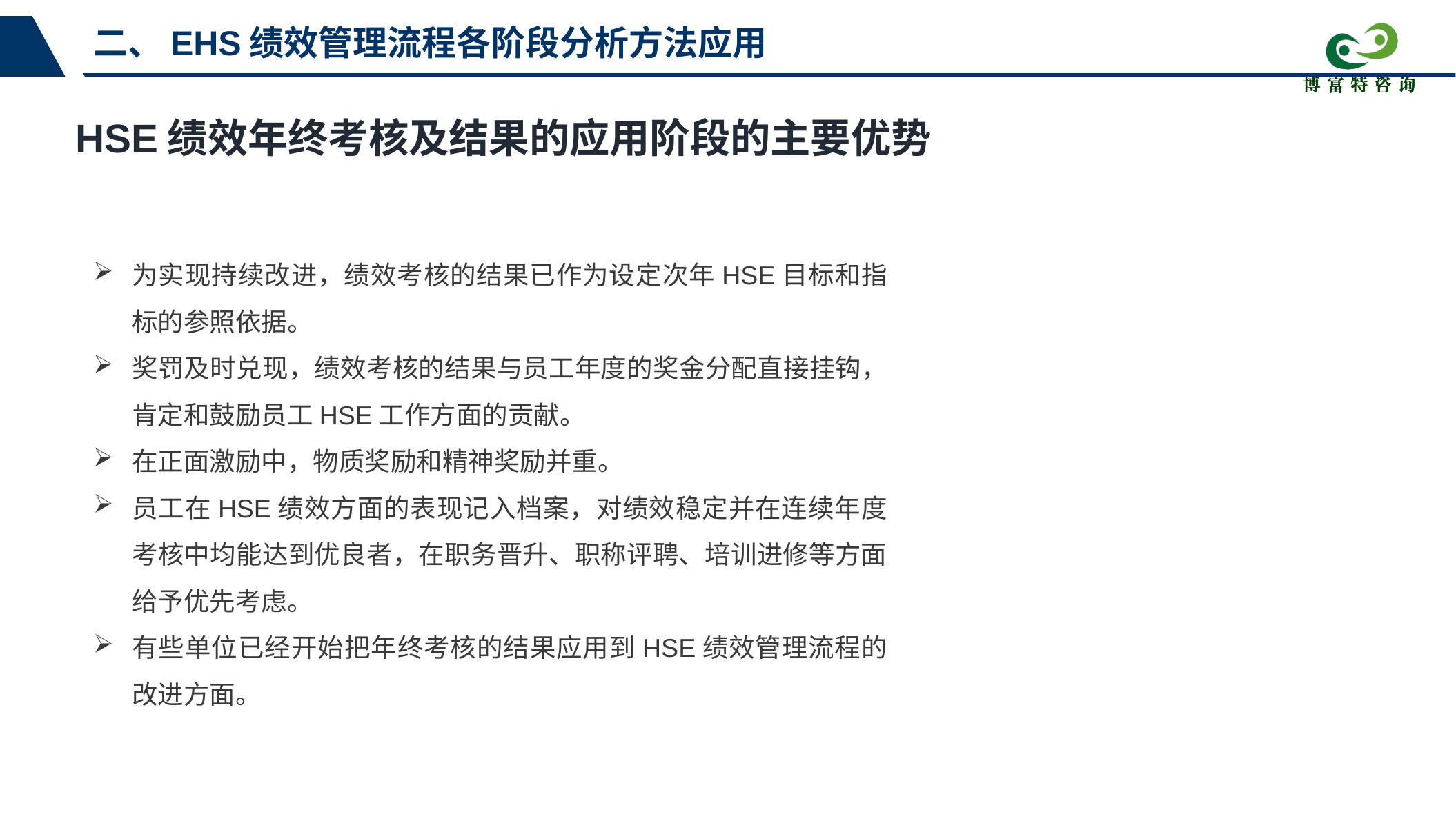

二、EHS绩效管理流程各阶段分析方法应用

HSE绩效年终考核及结果的应用阶段的主要优势
为实现持续改进，绩效考核的结果已作为设定次年HSE目标和指标的参照依据。
奖罚及时兑现，绩效考核的结果与员工年度的奖金分配直接挂钩，肯定和鼓励员工HSE工作方面的贡献。
在正面激励中，物质奖励和精神奖励并重。
员工在HSE绩效方面的表现记入档案，对绩效稳定并在连续年度考核中均能达到优良者，在职务晋升、职称评聘、培训进修等方面给予优先考虑。
有些单位已经开始把年终考核的结果应用到HSE绩效管理流程的改进方面。